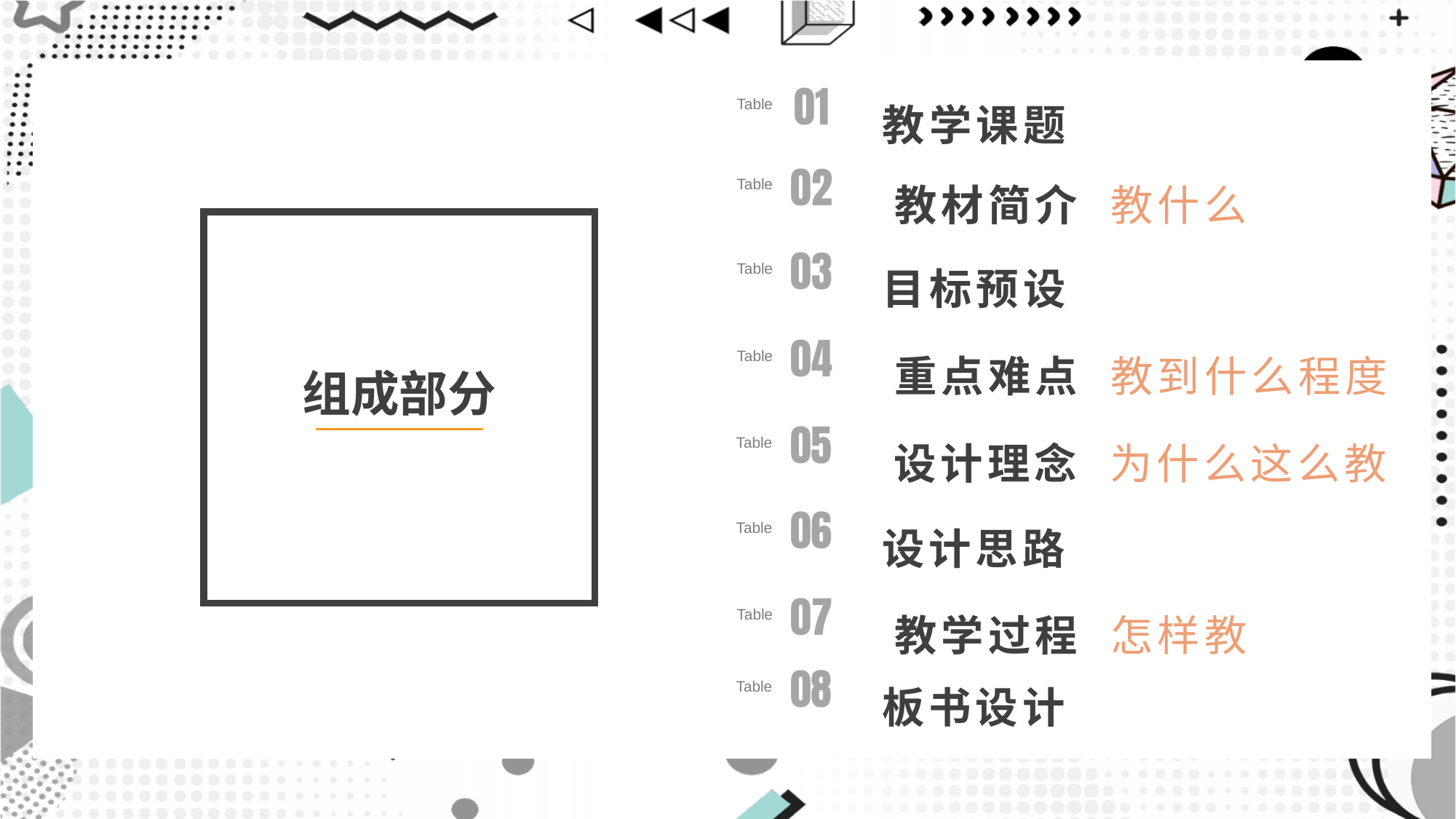

教学课题

01
Table
教材简介  教什么

02
Table

组成部分

目标预设

03
Table
重点难点  教到什么程度

04
Table
设计理念  为什么这么教

05
Table
设计思路

06
Table
教学过程  怎样教

07
Table
板书设计

08
Table